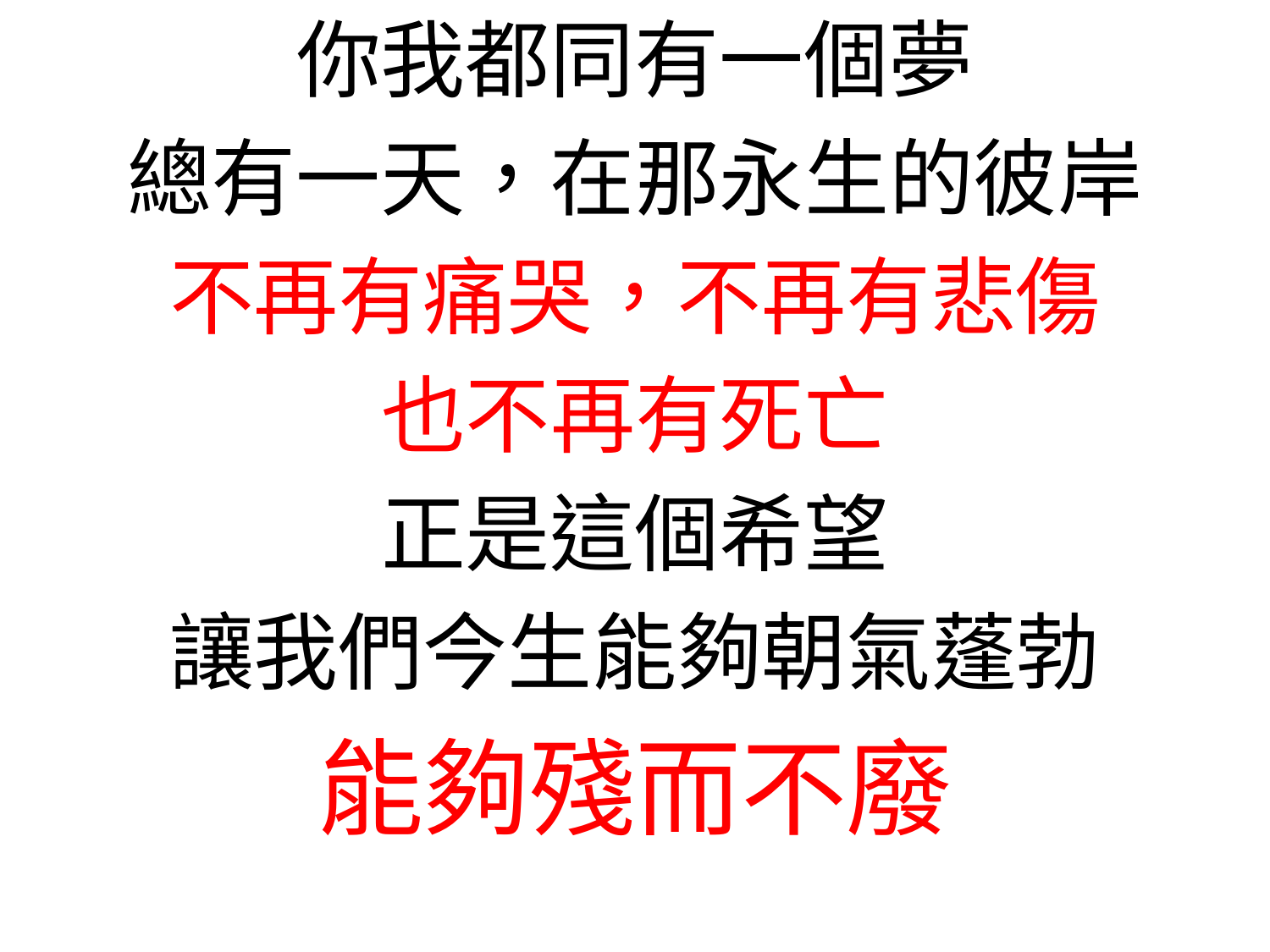

你我都同有一個夢
總有一天，在那永生的彼岸
不再有痛哭，不再有悲傷
也不再有死亡
正是這個希望
讓我們今生能夠朝氣蓬勃
能夠殘而不廢